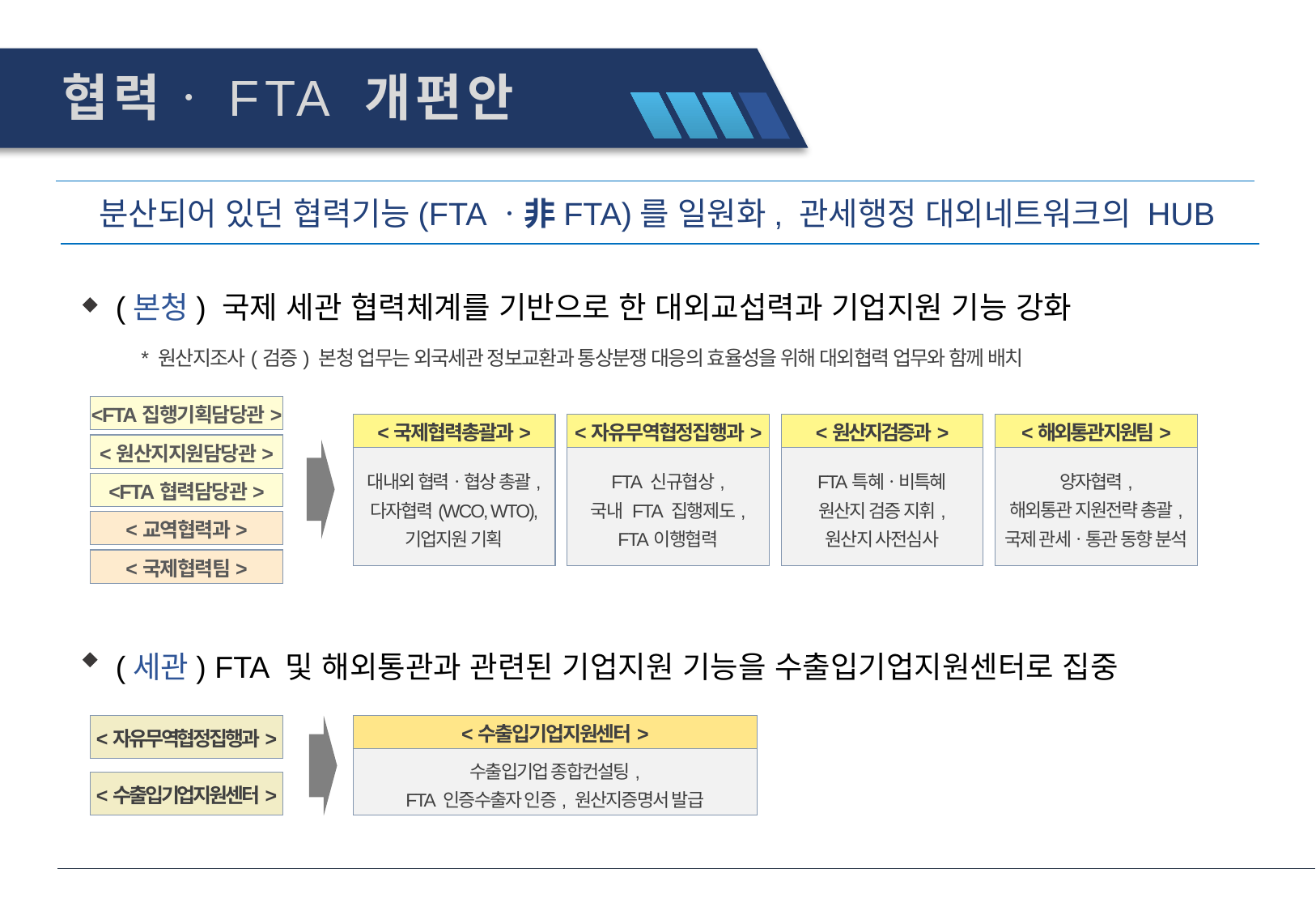

협력ㆍFTA 개편안

분산되어 있던 협력기능(FTAㆍ非FTA)를 일원화, 관세행정 대외네트워크의 HUB
(본청) 국제 세관 협력체계를 기반으로 한 대외교섭력과 기업지원 기능 강화

* 원산지조사(검증) 본청 업무는 외국세관 정보교환과 통상분쟁 대응의 효율성을 위해 대외협력 업무와 함께 배치
<FTA집행기획담당관>
<해외통관지원팀>
<국제협력총괄과>
<자유무역협정집행과>
<원산지검증과>
<원산지지원담당관>

양자협력,
해외통관 지원전략 총괄,
국제 관세ㆍ통관 동향 분석
대내외 협력ㆍ협상 총괄,
다자협력(WCO, WTO),
기업지원 기획
FTA 신규협상,
국내 FTA 집행제도,
FTA이행협력
FTA특혜ㆍ비특혜
원산지 검증 지휘,
원산지 사전심사
<FTA협력담당관>
<교역협력과>
<국제협력팀>
(세관) FTA 및 해외통관과 관련된 기업지원 기능을 수출입기업지원센터로 집중

<자유무역협정집행과>
<수출입기업지원센터>
<수출입기업지원센터>
수출입기업 종합컨설팅,
FTA 인증수출자 인증, 원산지증명서 발급